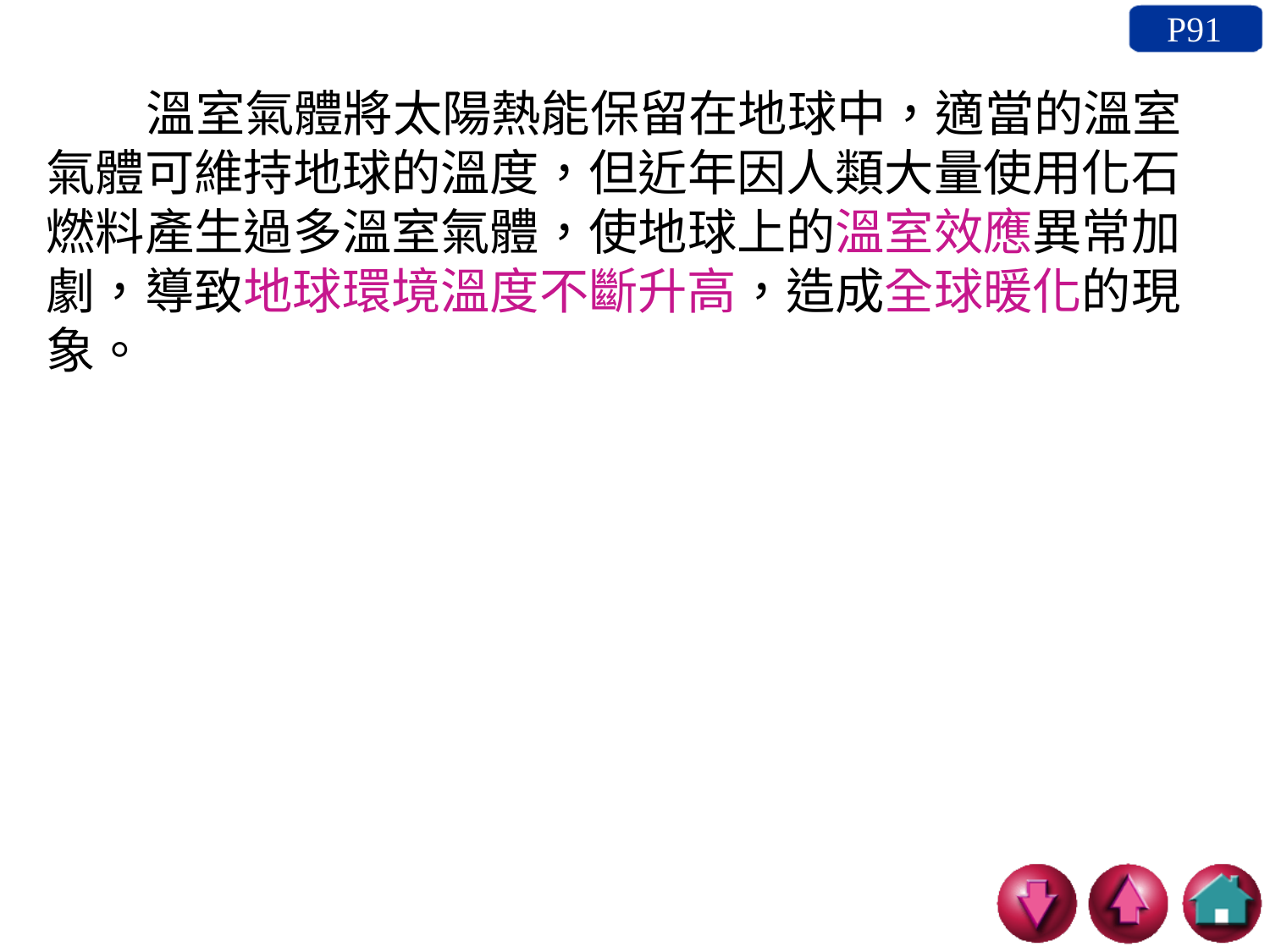

P91
溫室氣體將太陽熱能保留在地球中，適當的溫室氣體可維持地球的溫度，但近年因人類大量使用化石燃料產生過多溫室氣體，使地球上的溫室效應異常加劇，導致地球環境溫度不斷升高，造成全球暖化的現象。